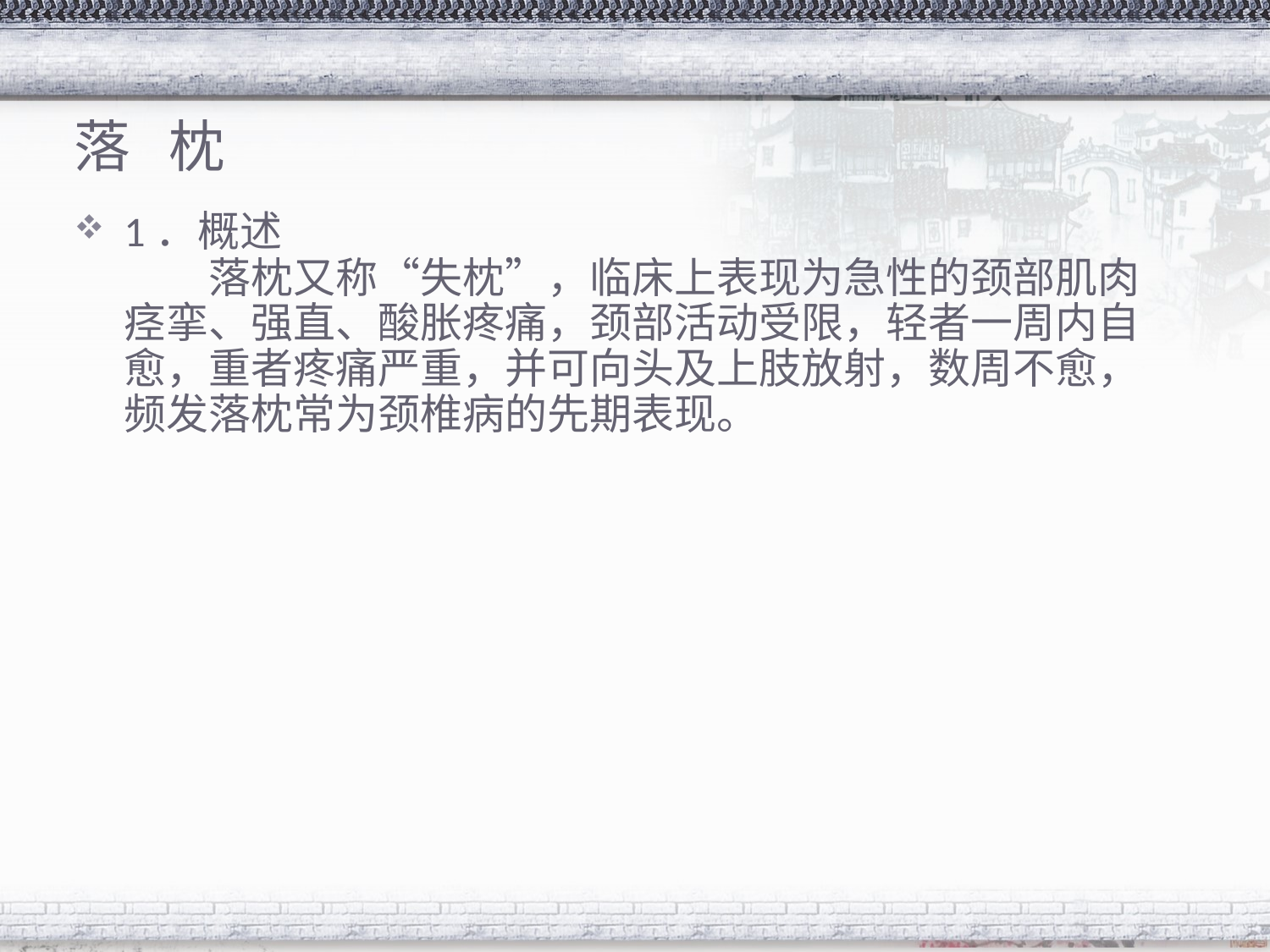

# 落   枕
1．概述
　　落枕又称“失枕”，临床上表现为急性的颈部肌肉痉挛、强直、酸胀疼痛，颈部活动受限，轻者一周内自愈，重者疼痛严重，并可向头及上肢放射，数周不愈，频发落枕常为颈椎病的先期表现。